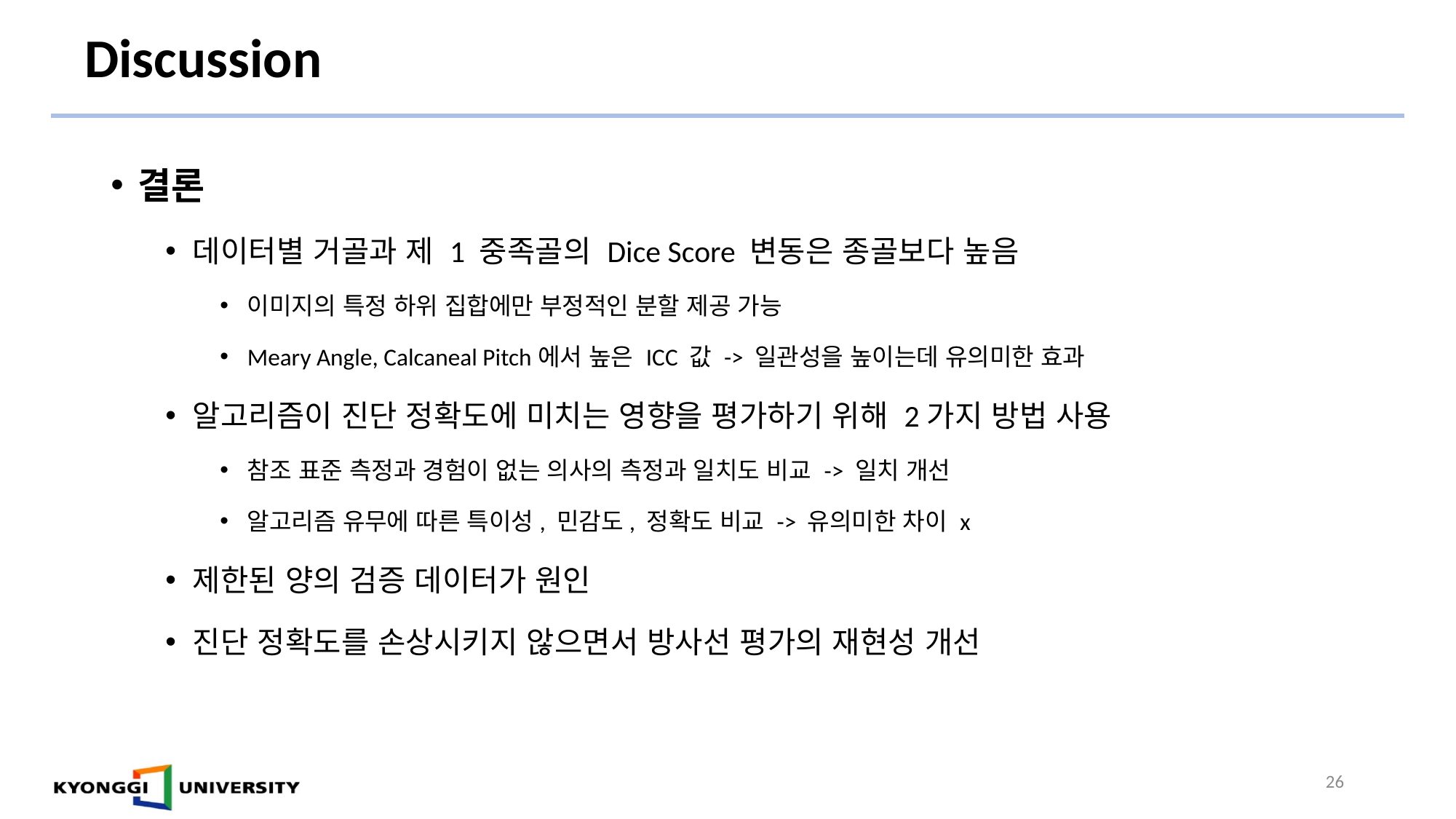

# Discussion
결론
데이터별 거골과 제 1 중족골의 Dice Score 변동은 종골보다 높음
이미지의 특정 하위 집합에만 부정적인 분할 제공 가능
Meary Angle, Calcaneal Pitch에서 높은 ICC 값 -> 일관성을 높이는데 유의미한 효과
알고리즘이 진단 정확도에 미치는 영향을 평가하기 위해 2가지 방법 사용
참조 표준 측정과 경험이 없는 의사의 측정과 일치도 비교 -> 일치 개선
알고리즘 유무에 따른 특이성, 민감도, 정확도 비교 -> 유의미한 차이 x
제한된 양의 검증 데이터가 원인
진단 정확도를 손상시키지 않으면서 방사선 평가의 재현성 개선

26